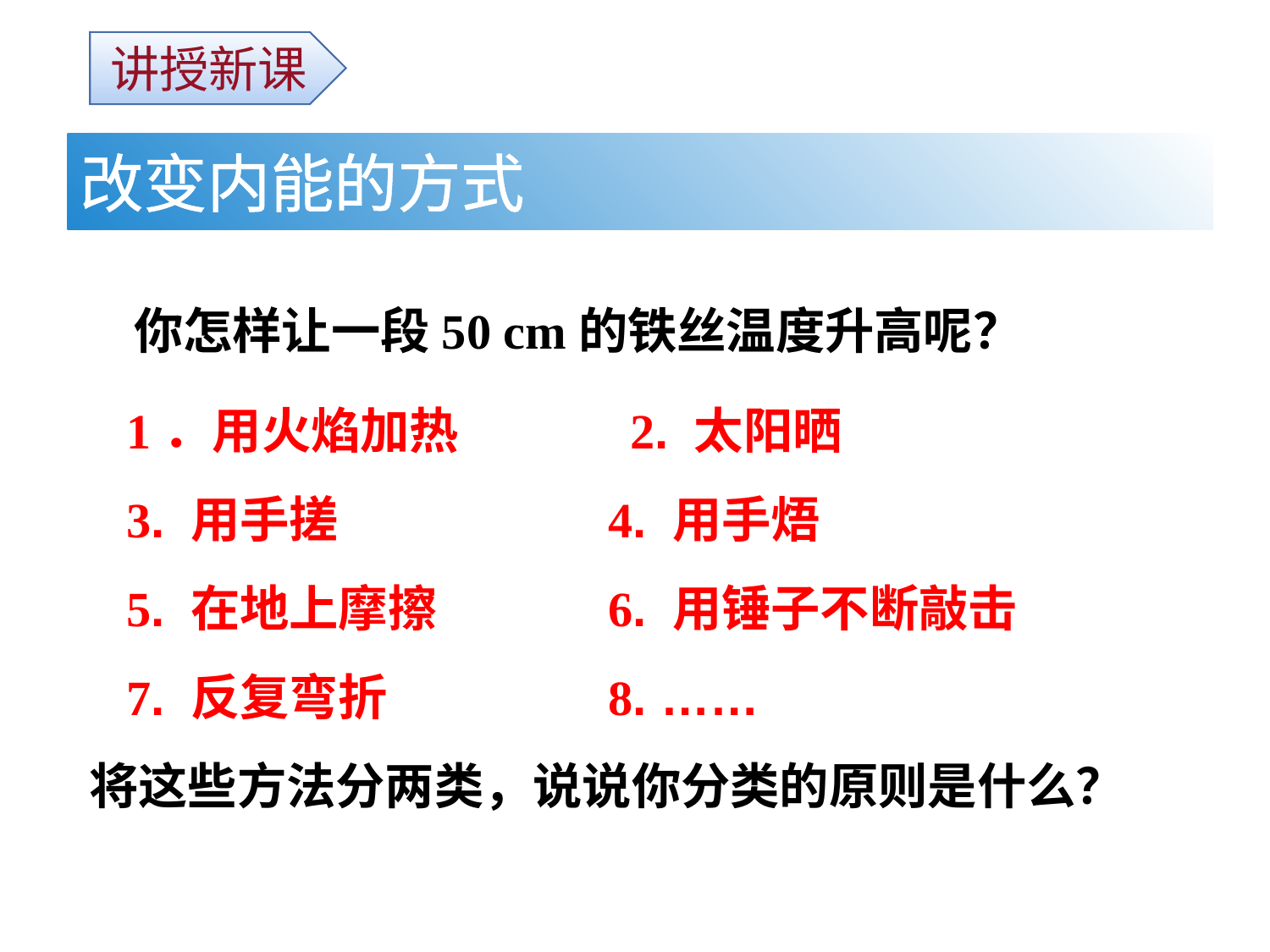

讲授新课
改变内能的方式
你怎样让一段50 cm的铁丝温度升高呢？
1．用火焰加热　　 　2. 太阳晒
3. 用手搓　　　　 　4. 用手焐
5. 在地上摩擦　　 　6. 用锤子不断敲击
7. 反复弯折　　　 　8. ……
将这些方法分两类，说说你分类的原则是什么？